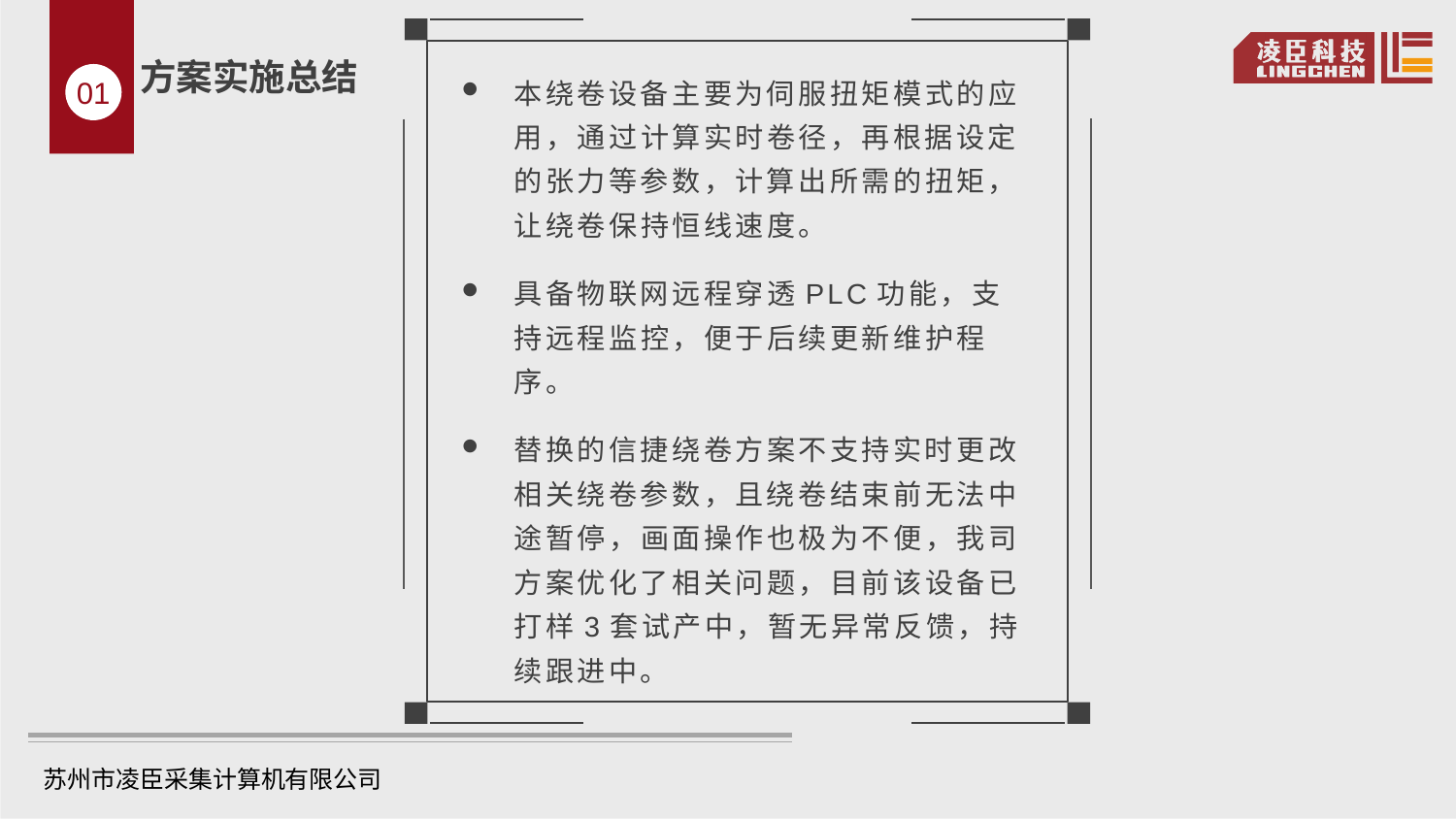

方案实施总结

01
本绕卷设备主要为伺服扭矩模式的应用，通过计算实时卷径，再根据设定的张力等参数，计算出所需的扭矩，让绕卷保持恒线速度。
具备物联网远程穿透PLC功能，支持远程监控，便于后续更新维护程序。
替换的信捷绕卷方案不支持实时更改相关绕卷参数，且绕卷结束前无法中途暂停，画面操作也极为不便，我司方案优化了相关问题，目前该设备已打样3套试产中，暂无异常反馈，持续跟进中。